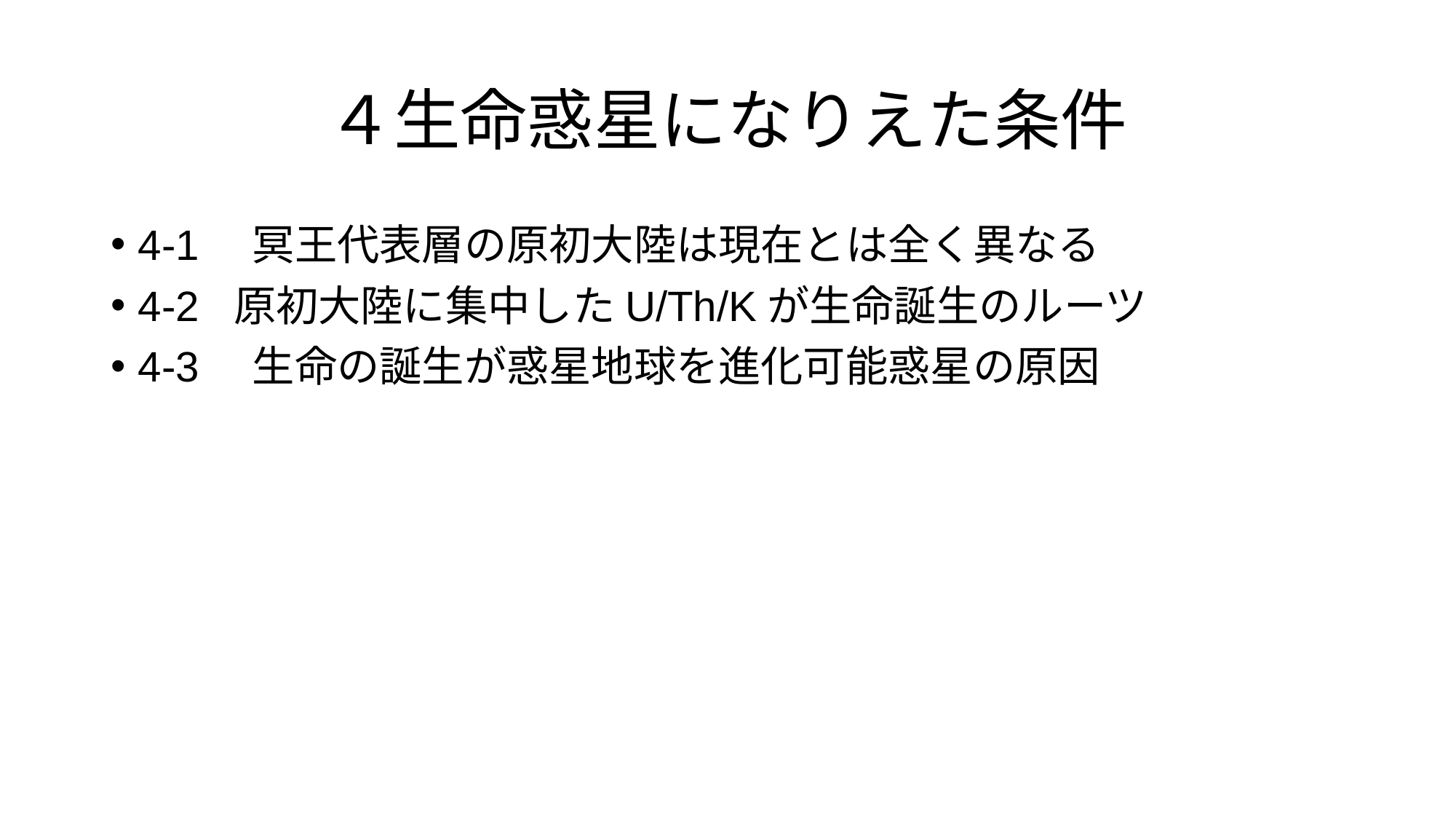

# ４生命惑星になりえた条件
4-1　冥王代表層の原初大陸は現在とは全く異なる
4-2  原初大陸に集中したU/Th/Kが生命誕生のルーツ
4-3　生命の誕生が惑星地球を進化可能惑星の原因